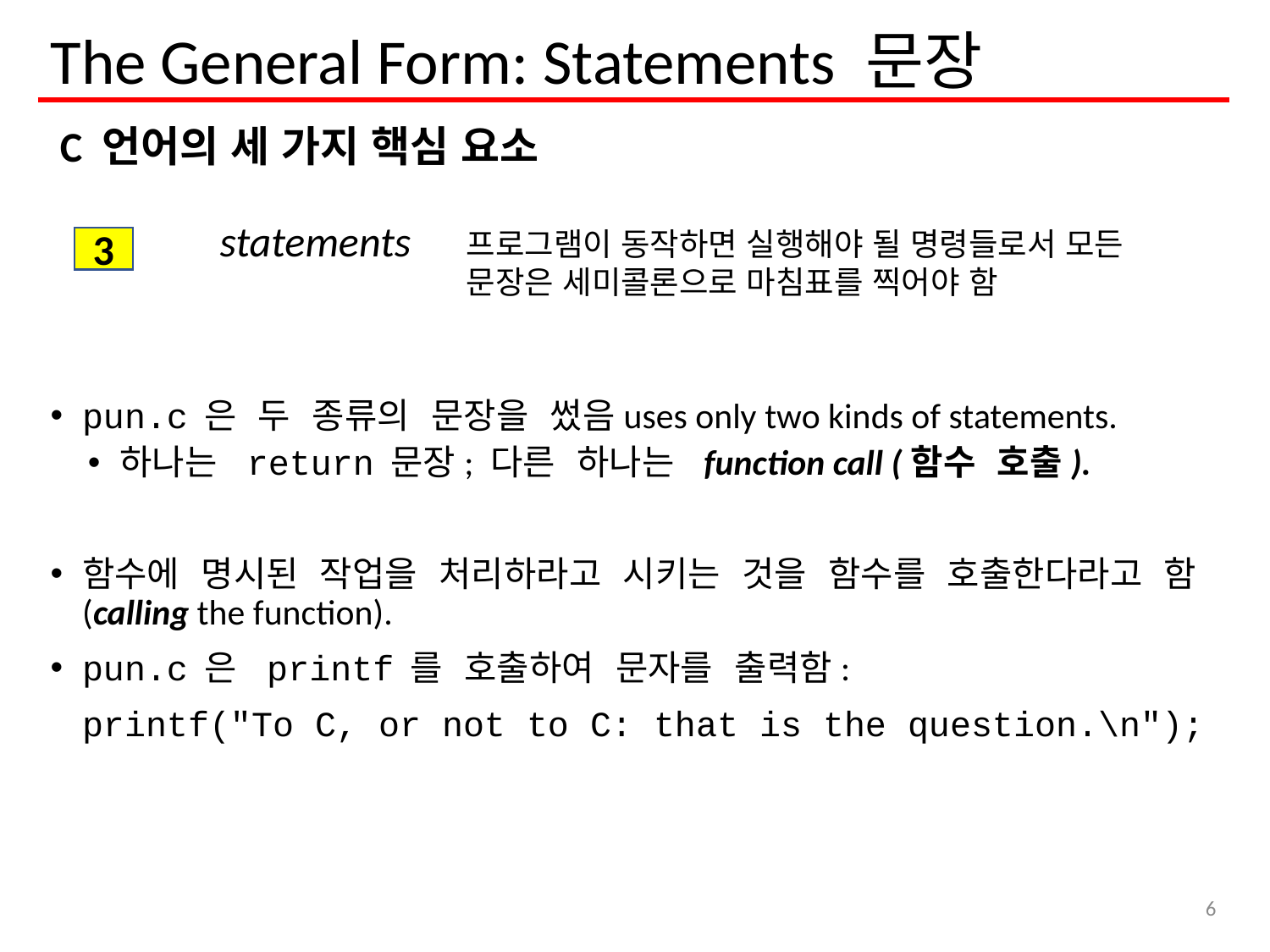

# The General Form: Statements 문장

pun.c 은 두 종류의 문장을 썼음uses only two kinds of statements.
하나는 return 문장; 다른 하나는 function call (함수 호출).

함수에 명시된 작업을 처리하라고 시키는 것을 함수를 호출한다라고 함 (calling the function).
pun.c 은 printf 를 호출하여 문자를 출력함:
	printf("To C, or not to C: that is the question.\n");

C 언어의 세 가지 핵심 요소
statements
프로그램이 동작하면 실행해야 될 명령들로서 모든 문장은 세미콜론으로 마침표를 찍어야 함
3
6